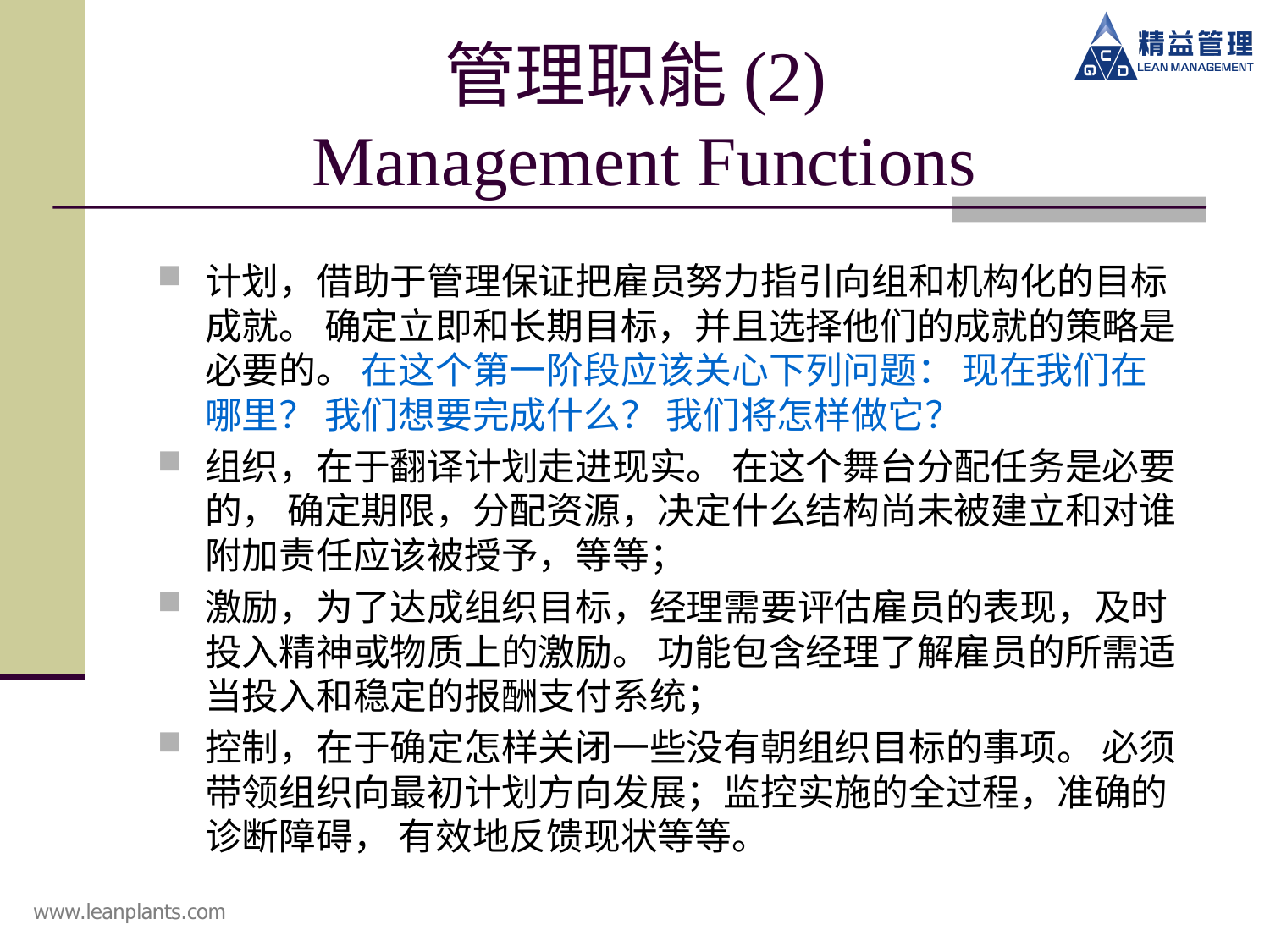

管理职能(2)
 Management Functions
计划，借助于管理保证把雇员努力指引向组和机构化的目标成就。 确定立即和长期目标，并且选择他们的成就的策略是必要的。 在这个第一阶段应该关心下列问题： 现在我们在哪里？ 我们想要完成什么？ 我们将怎样做它？
组织，在于翻译计划走进现实。 在这个舞台分配任务是必要的， 确定期限，分配资源，决定什么结构尚未被建立和对谁附加责任应该被授予，等等；
激励，为了达成组织目标，经理需要评估雇员的表现，及时投入精神或物质上的激励。 功能包含经理了解雇员的所需适当投入和稳定的报酬支付系统；
控制，在于确定怎样关闭一些没有朝组织目标的事项。 必须带领组织向最初计划方向发展；监控实施的全过程，准确的诊断障碍， 有效地反馈现状等等。
34